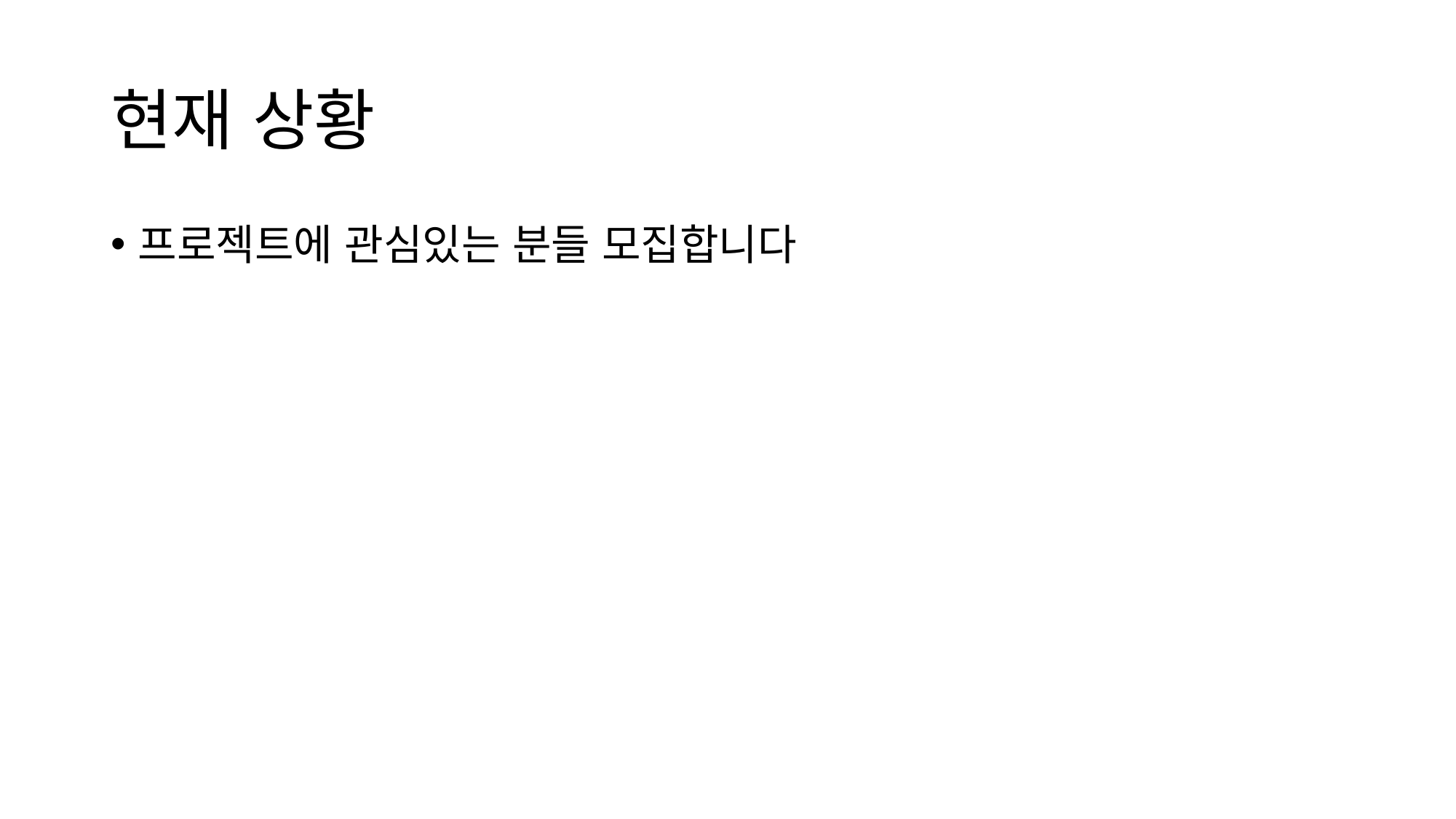

# 현재 상황
프로젝트에 관심있는 분들 모집합니다